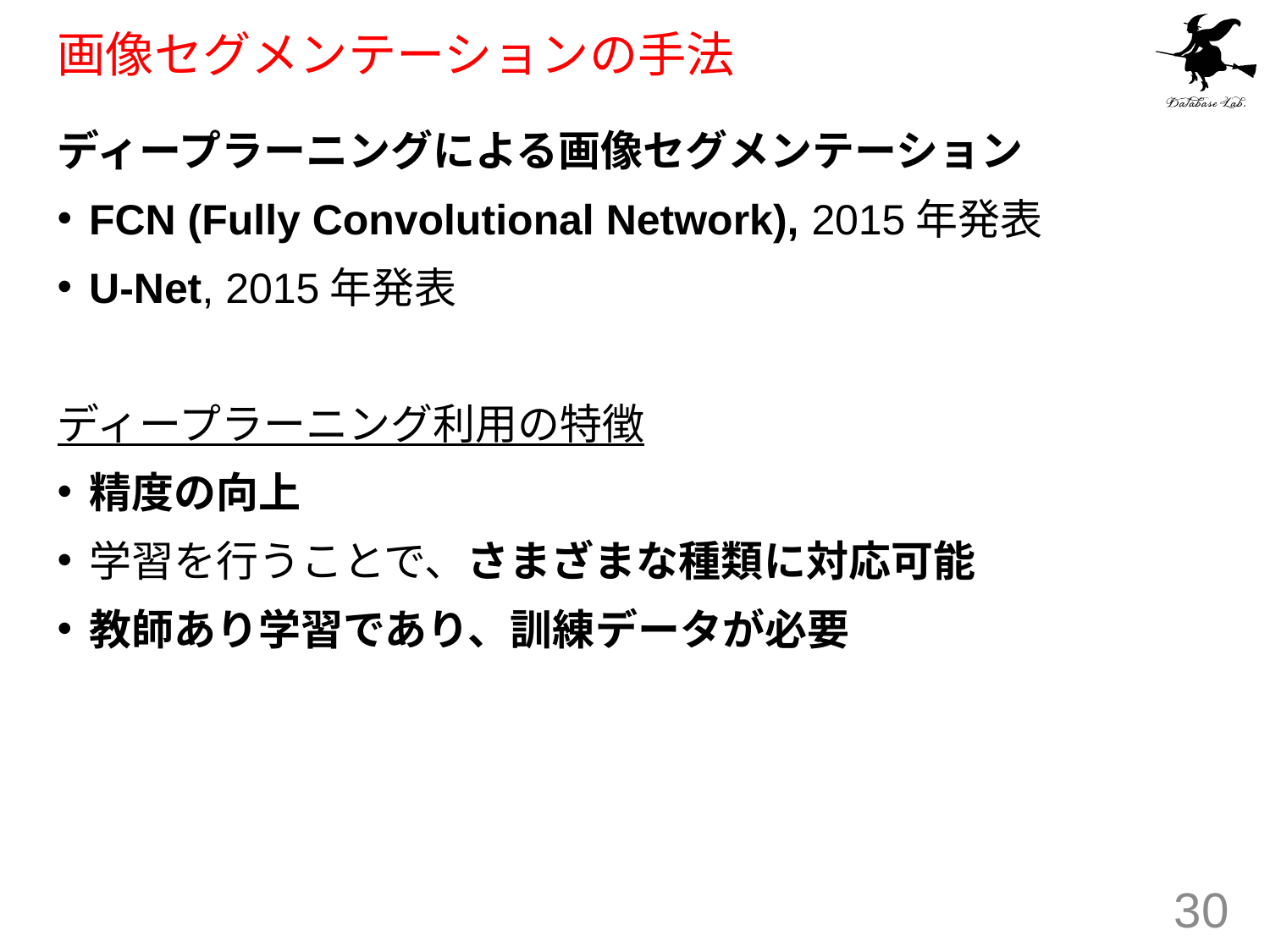

# 画像セグメンテーションの手法
ディープラーニングによる画像セグメンテーション
FCN (Fully Convolutional Network), 2015年発表
U-Net, 2015年発表

ディープラーニング利用の特徴
精度の向上
学習を行うことで、さまざまな種類に対応可能
教師あり学習であり、訓練データが必要
30